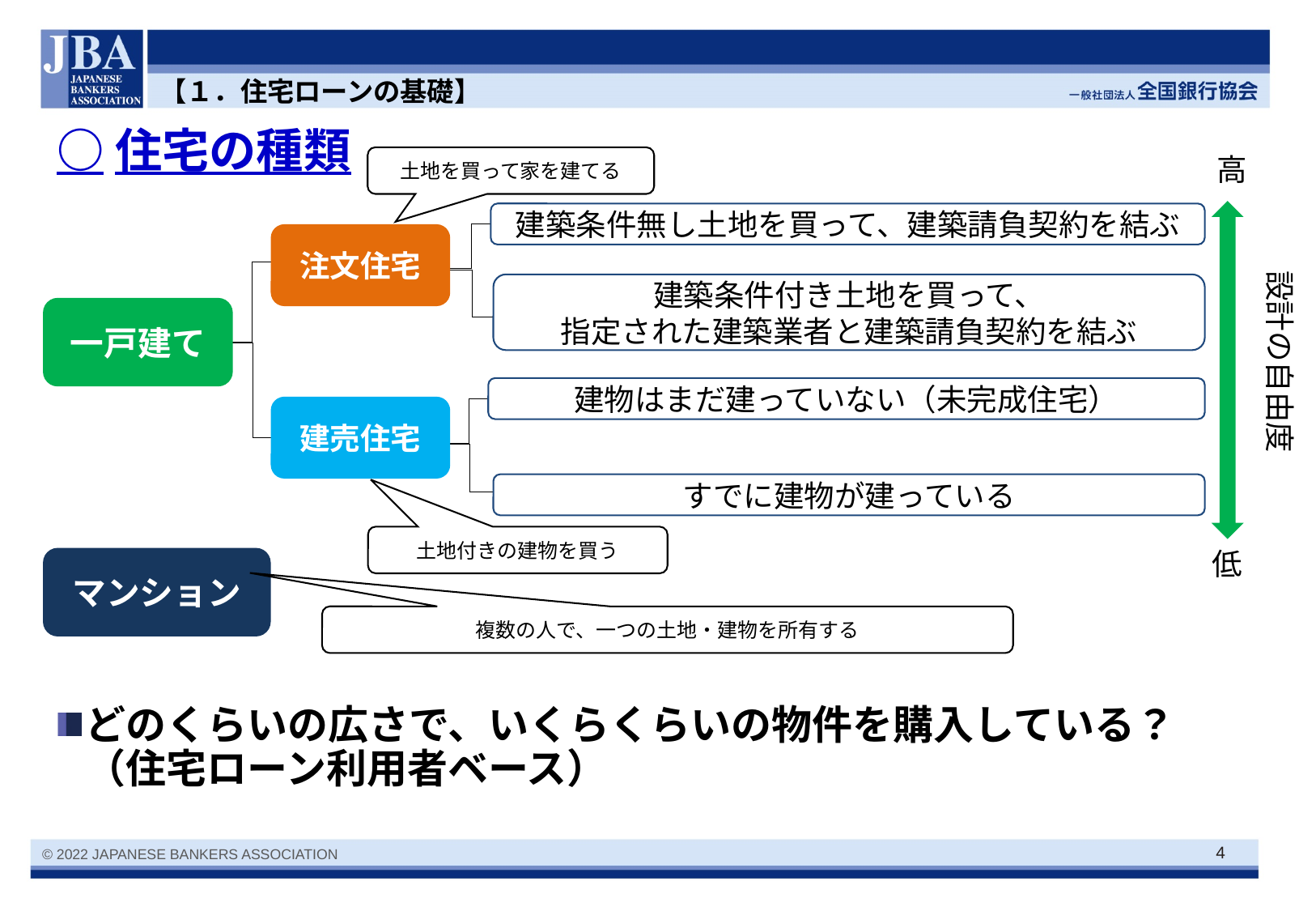

【１．住宅ローンの基礎】
○住宅の種類
高
土地を買って家を建てる

建築条件無し土地を買って、建築請負契約を結ぶ
注文住宅
設計の自由度
建築条件付き土地を買って、
指定された建築業者と建築請負契約を結ぶ
一戸建て
建物はまだ建っていない（未完成住宅）
建売住宅
すでに建物が建っている
土地付きの建物を買う
低
マンション
複数の人で、一つの土地・建物を所有する
どのくらいの広さで、いくらくらいの物件を購入している？
（住宅ローン利用者ベース）